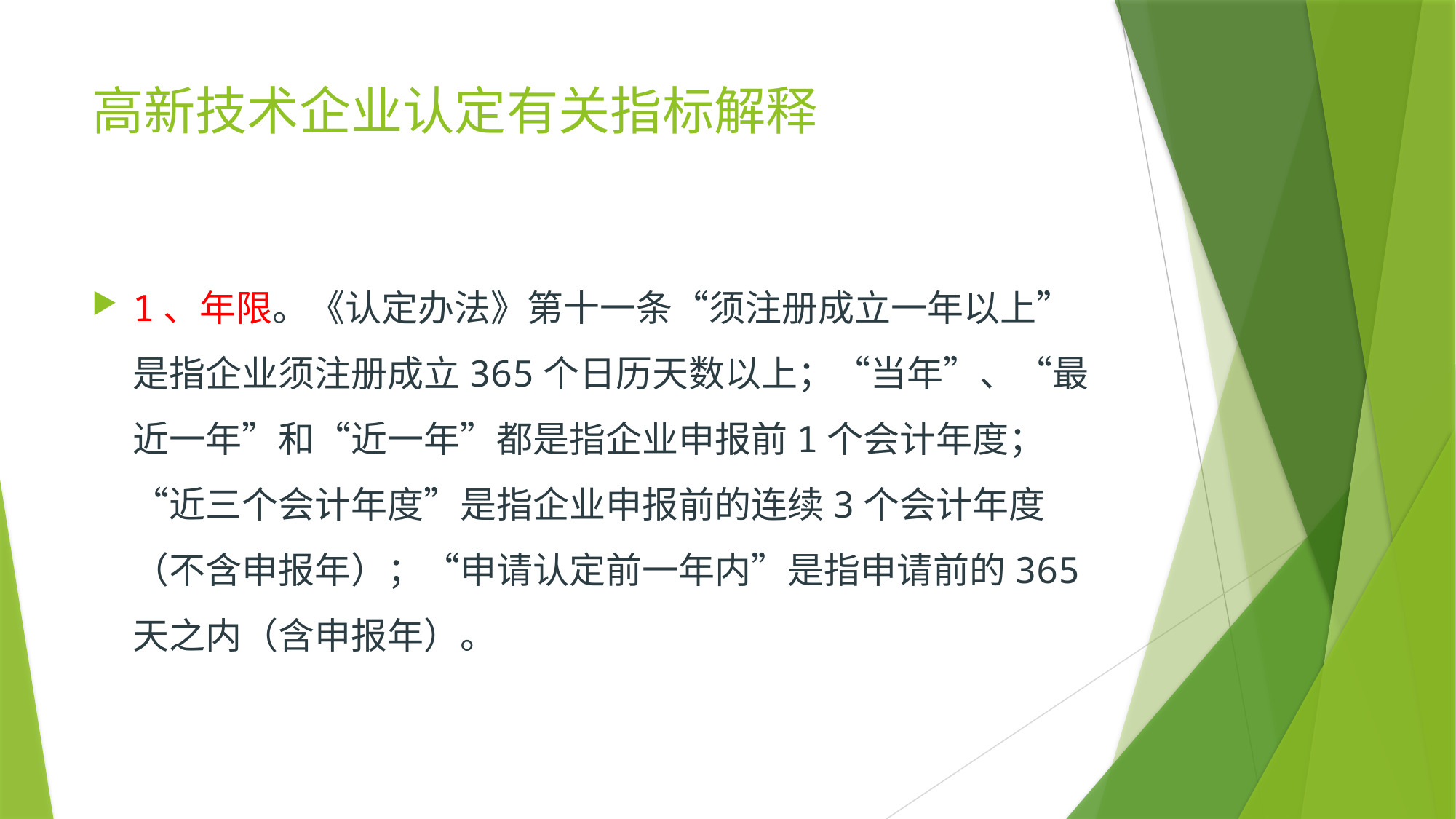

# 高新技术企业认定有关指标解释
1、年限。《认定办法》第十一条“须注册成立一年以上”是指企业须注册成立365个日历天数以上；“当年”、“最近一年”和“近一年”都是指企业申报前1个会计年度；“近三个会计年度”是指企业申报前的连续3个会计年度（不含申报年）；“申请认定前一年内”是指申请前的365天之内（含申报年）。